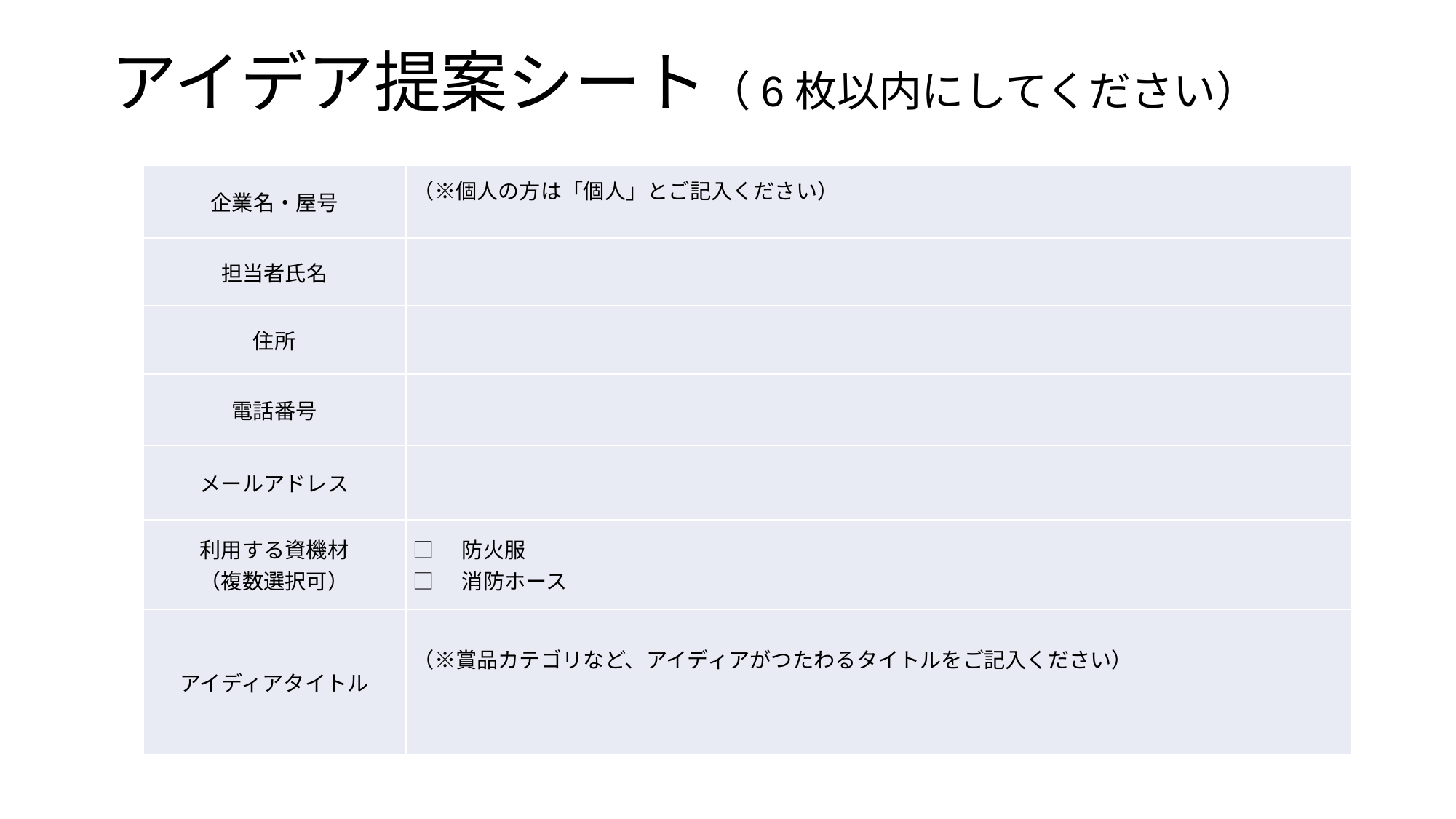

アイデア提案シート（6枚以内にしてください）
| 企業名・屋号 | （※個人の方は「個人」とご記入ください） |
| --- | --- |
| 担当者氏名 |  |
| 住所 |  |
| 電話番号 |  |
| メールアドレス |  |
| 利用する資機材 （複数選択可） | □　防火服　 □　消防ホース |
| アイディアタイトル | （※賞品カテゴリなど、アイディアがつたわるタイトルをご記入ください） |